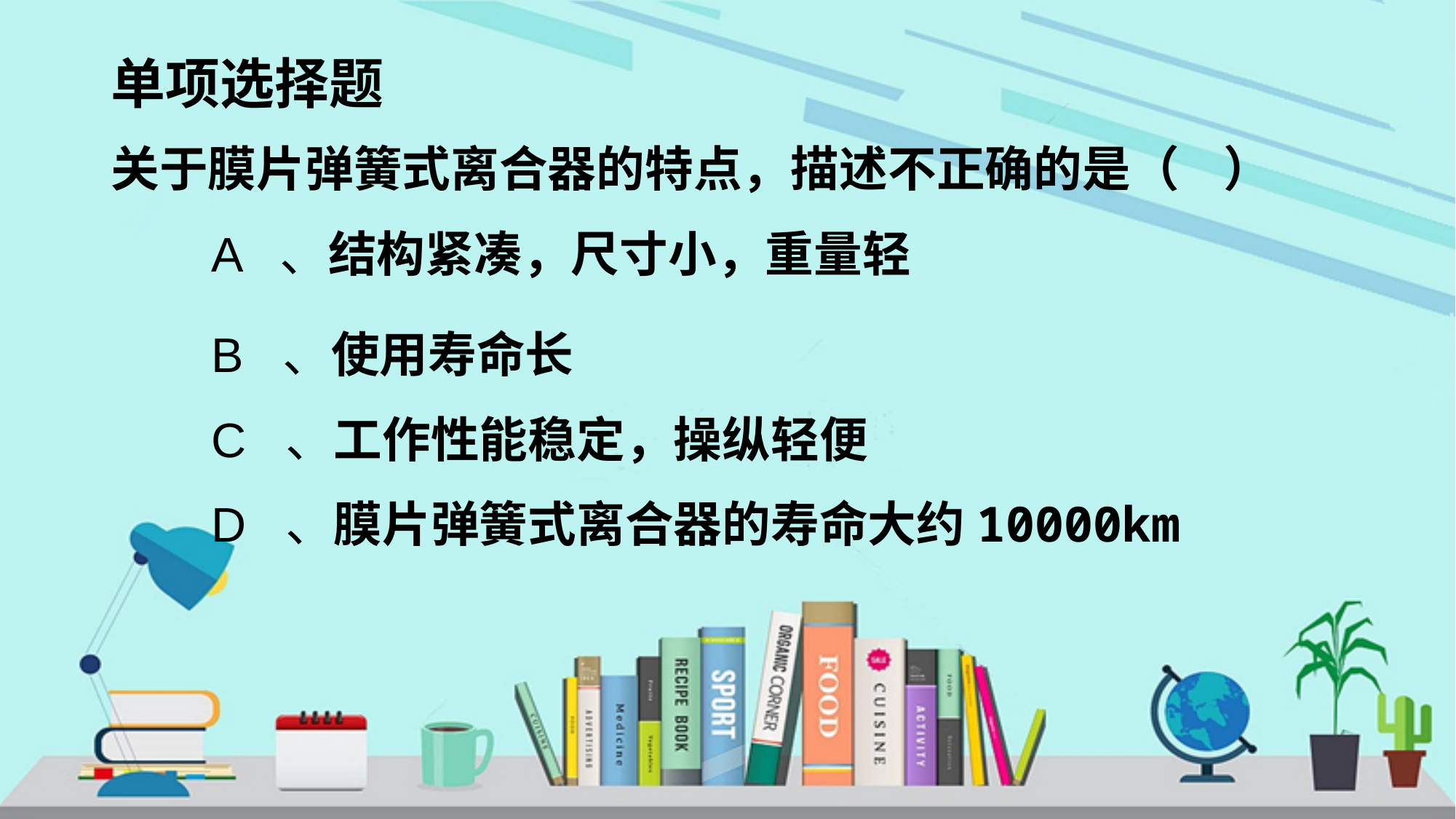

# 单项选择题
关于膜片弹簧式离合器的特点，描述不正确的是（    ）
A  、结构紧凑，尺寸小，重量轻
B  、使用寿命长
C  、工作性能稳定，操纵轻便
D  、膜片弹簧式离合器的寿命大约10000km